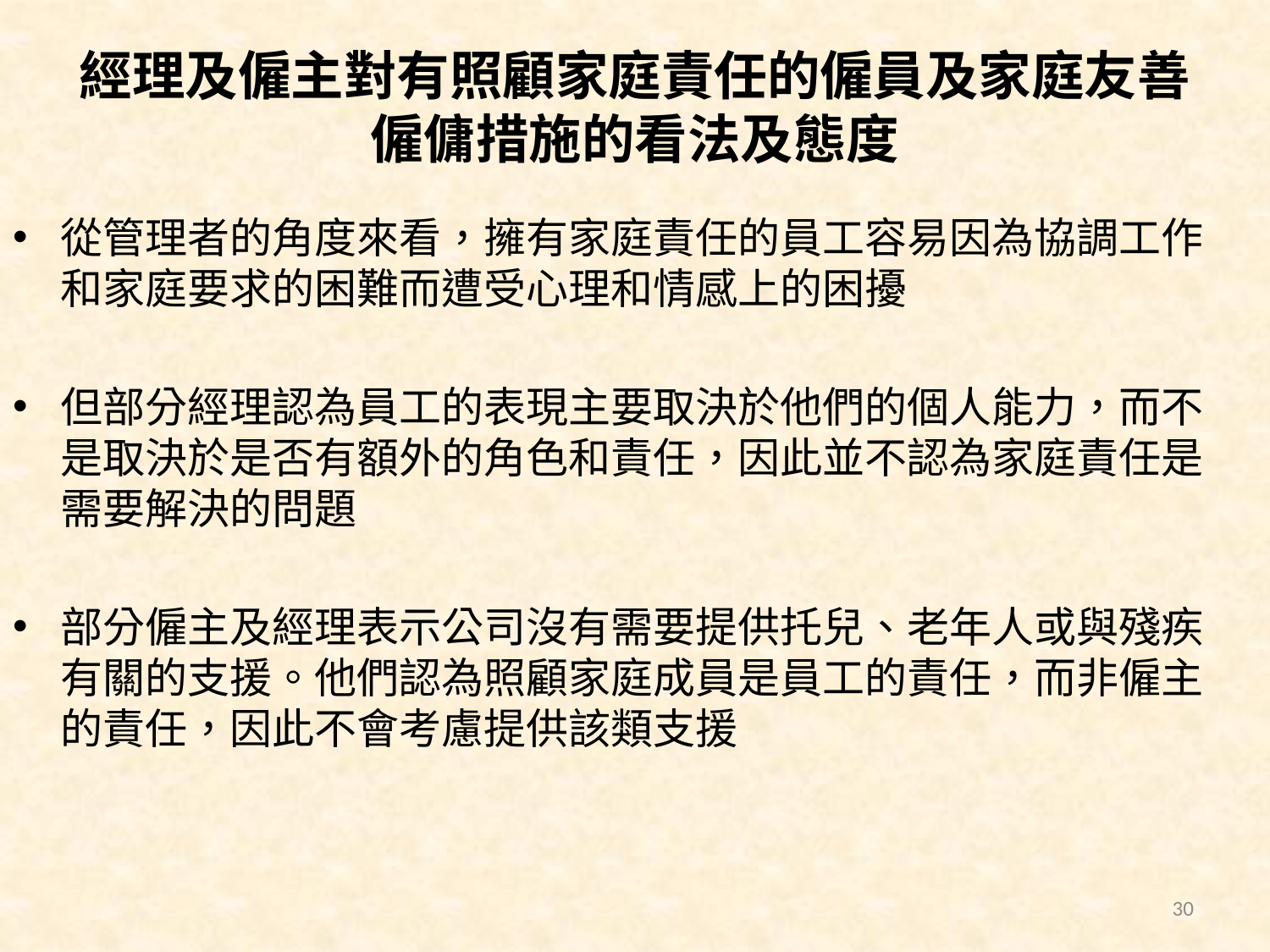

# 經理及僱主對有照顧家庭責任的僱員及家庭友善僱傭措施的看法及態度
從管理者的角度來看，擁有家庭責任的員工容易因為協調工作和家庭要求的困難而遭受心理和情感上的困擾

但部分經理認為員工的表現主要取決於他們的個人能力，而不是取決於是否有額外的角色和責任，因此並不認為家庭責任是需要解決的問題

部分僱主及經理表示公司沒有需要提供托兒、老年人或與殘疾有關的支援。他們認為照顧家庭成員是員工的責任，而非僱主的責任，因此不會考慮提供該類支援
30